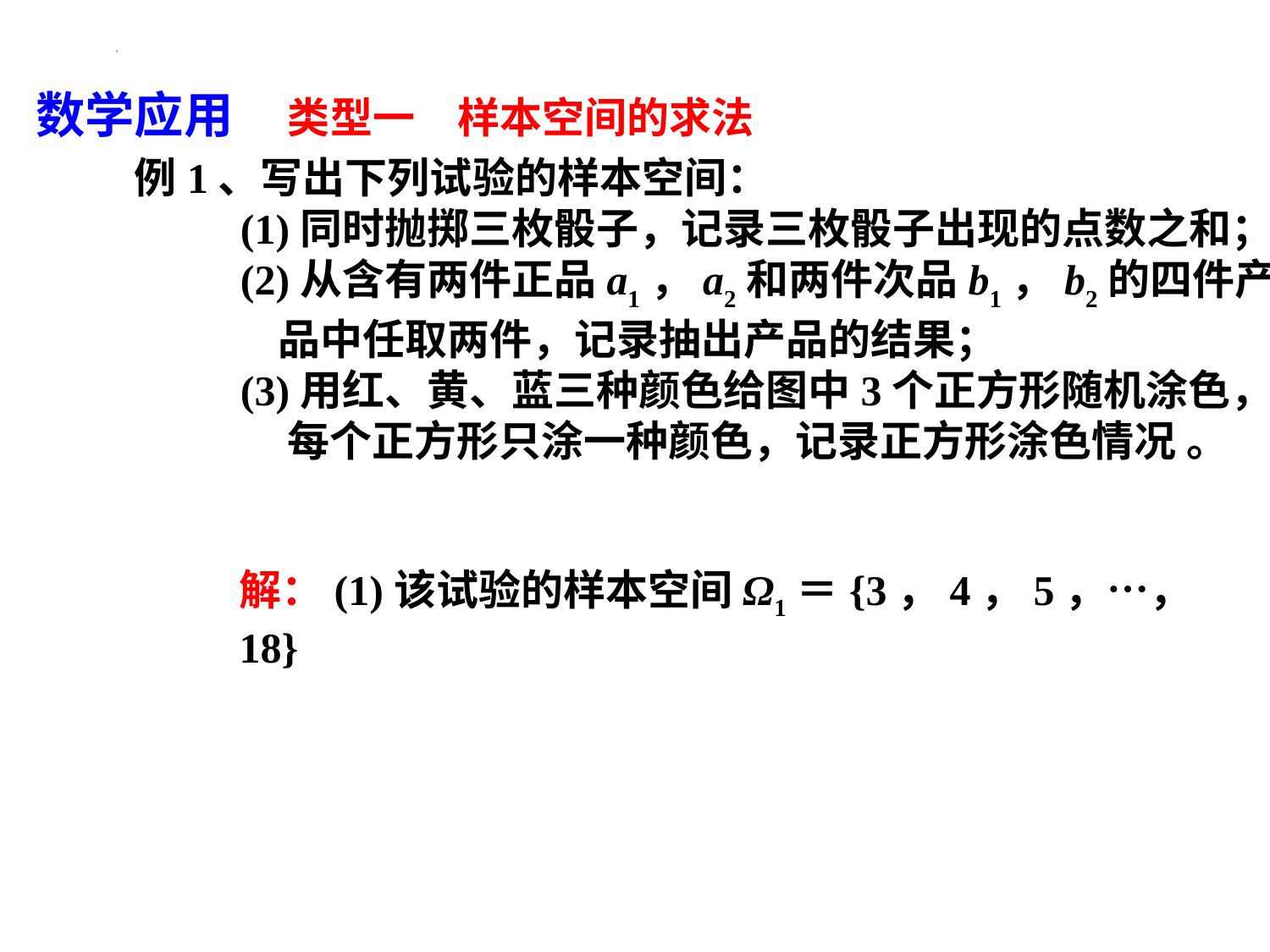

数学应用
类型一　样本空间的求法
例1、写出下列试验的样本空间：
          (1)同时抛掷三枚骰子，记录三枚骰子出现的点数之和；
          (2)从含有两件正品a1，a2和两件次品b1，b2的四件产
              品中任取两件，记录抽出产品的结果；
          (3)用红、黄、蓝三种颜色给图中3个正方形随机涂色，
               每个正方形只涂一种颜色，记录正方形涂色情况 。
解：(1)该试验的样本空间Ω1＝{3，4，5，…，18}